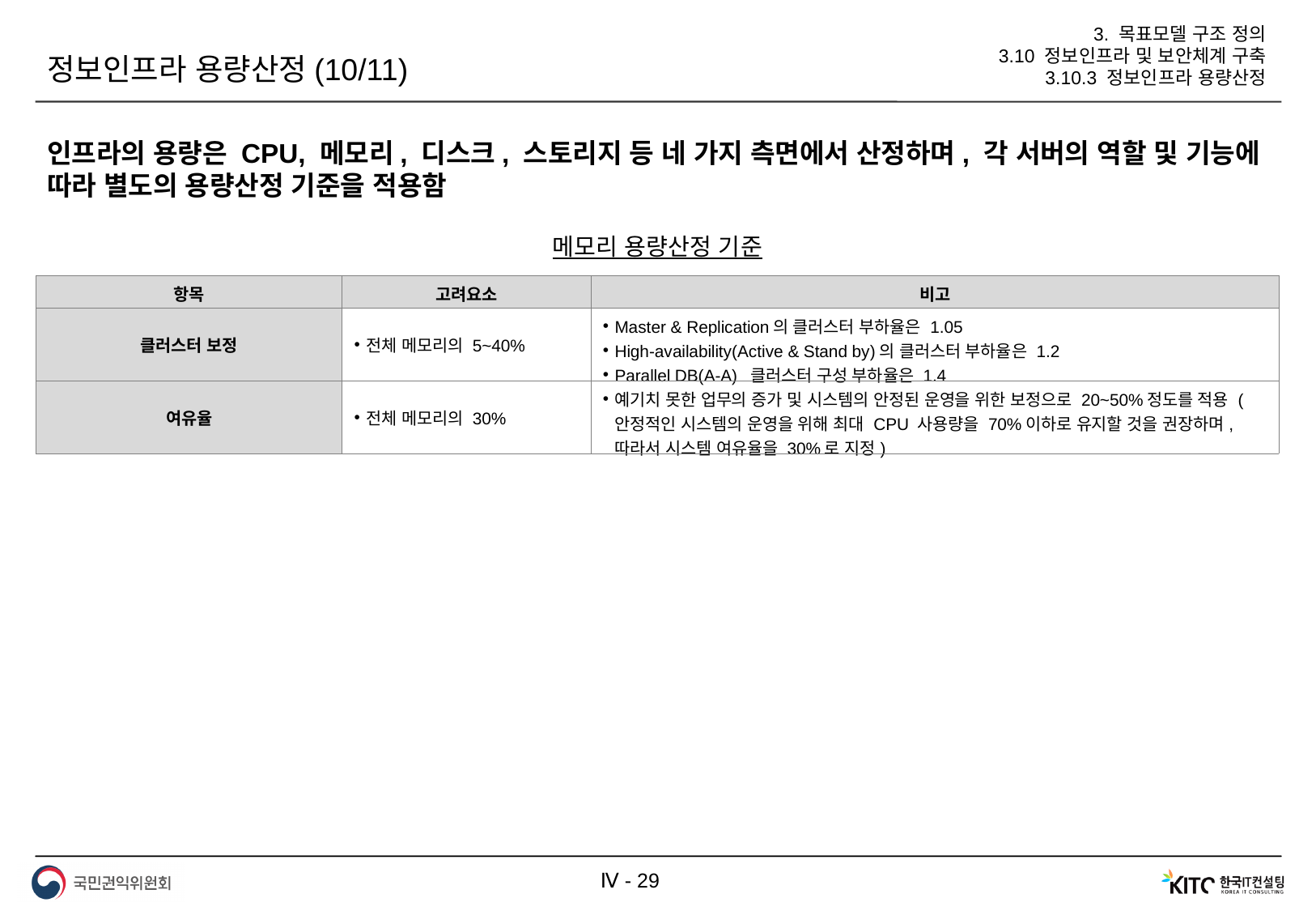

3. 목표모델 구조 정의
3.10 정보인프라 및 보안체계 구축
3.10.3 정보인프라 용량산정
정보인프라 용량산정(10/11)
인프라의 용량은 CPU, 메모리, 디스크, 스토리지 등 네 가지 측면에서 산정하며, 각 서버의 역할 및 기능에 따라 별도의 용량산정 기준을 적용함
메모리 용량산정 기준
| 항목 | 고려요소 | 비고 |
| --- | --- | --- |
| 클러스터 보정 | 전체 메모리의 5~40% | Master & Replication의 클러스터 부하율은 1.05 High-availability(Active & Stand by)의 클러스터 부하율은 1.2 Parallel DB(A-A) 클러스터 구성 부하율은 1.4 |
| 여유율 | 전체 메모리의 30% | 예기치 못한 업무의 증가 및 시스템의 안정된 운영을 위한 보정으로 20~50%정도를 적용 (안정적인 시스템의 운영을 위해 최대 CPU 사용량을 70%이하로 유지할 것을 권장하며, 따라서 시스템 여유율을 30%로 지정) |